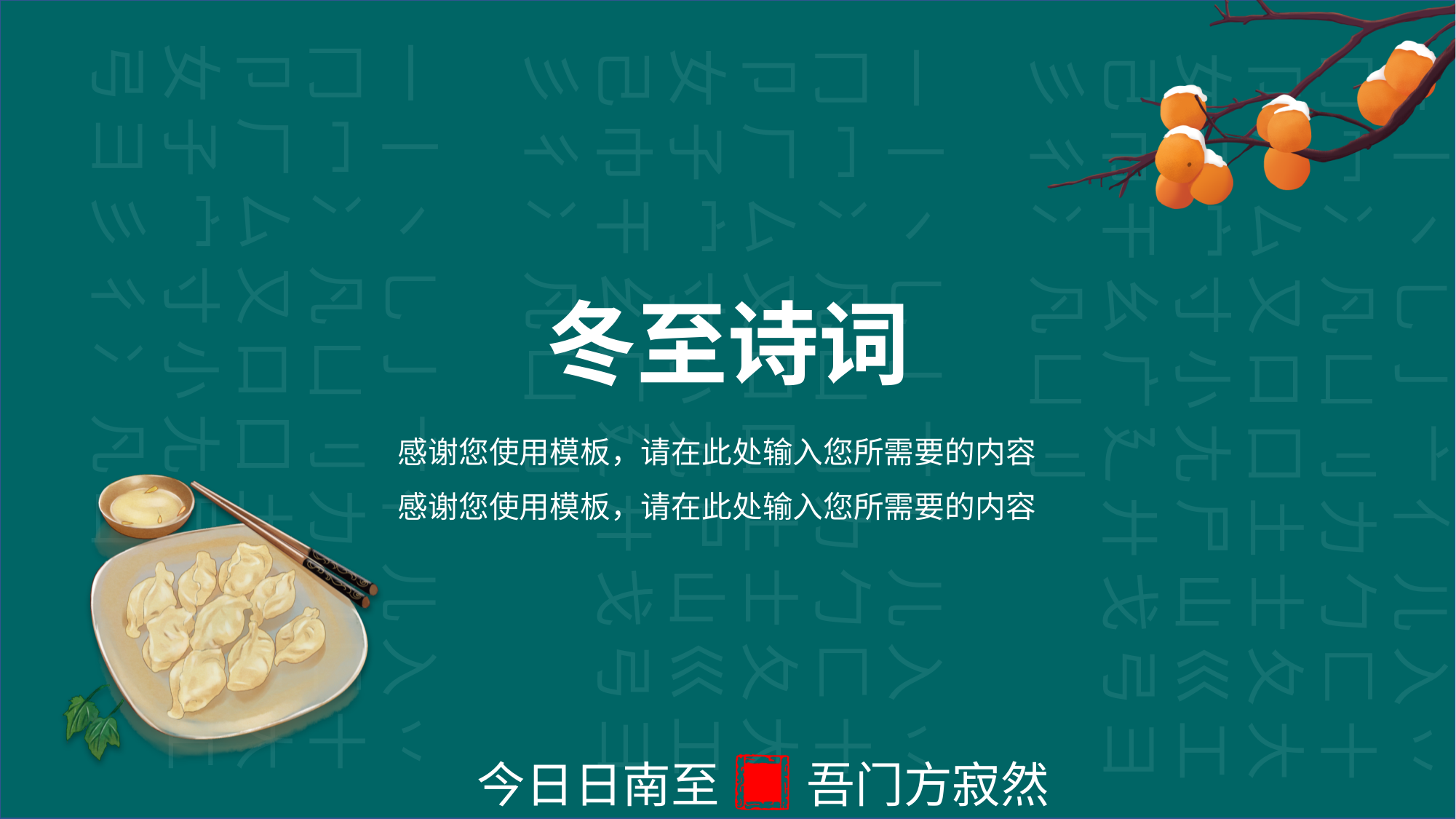

冬至诗词
感谢您使用模板，请在此处输入您所需要的内容感谢您使用模板，请在此处输入您所需要的内容